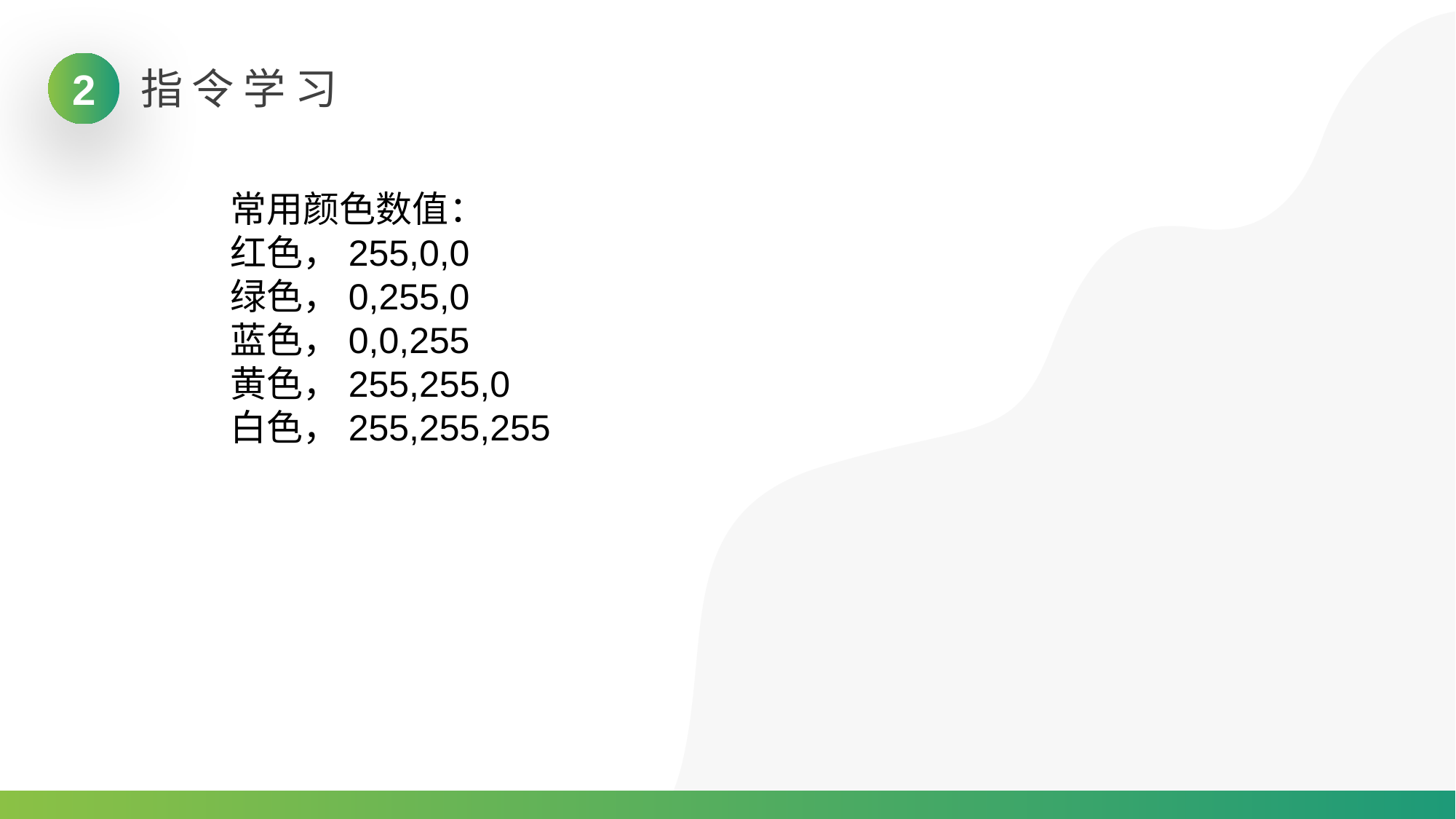

2
指令学习
常用颜色数值：
红色，255,0,0
绿色，0,255,0
蓝色，0,0,255
黄色，255,255,0
白色，255,255,255